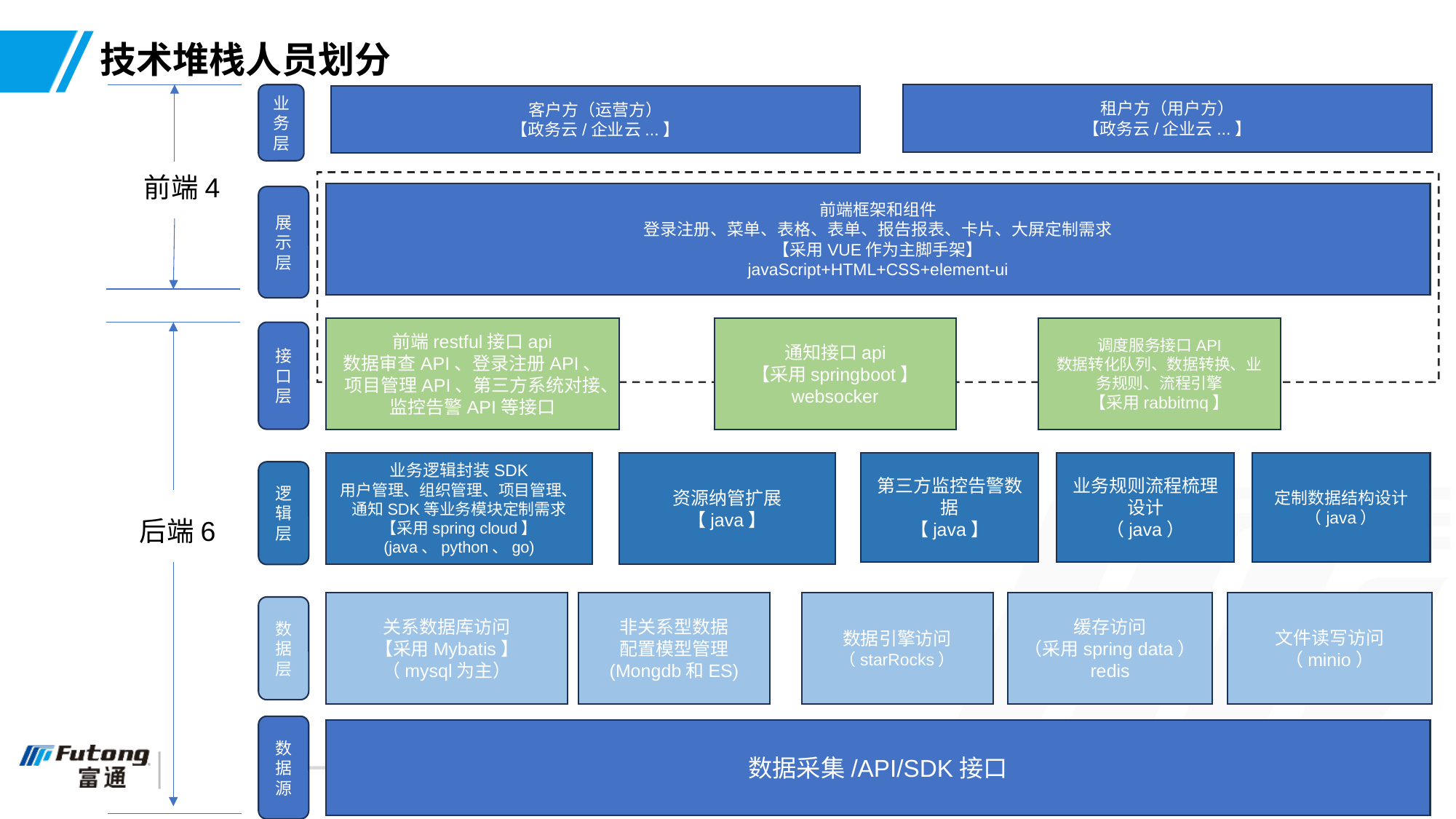

技术堆栈人员划分
租户方（用户方）
【政务云/企业云...】
业务层
客户方（运营方）
【政务云/企业云...】
前端4

前端框架和组件
登录注册、菜单、表格、表单、报告报表、卡片、大屏定制需求
【采用VUE作为主脚手架】
javaScript+HTML+CSS+element-ui
展示层
通知接口api
【采用springboot】
websocker
前端restful接口api
数据审查API、登录注册API、项目管理API、第三方系统对接、监控告警API等接口
调度服务接口API
数据转化队列、数据转换、业务规则、流程引擎
【采用rabbitmq】
接口层
定制数据结构设计
（java）
资源纳管扩展
【java】
第三方监控告警数据
【java】
业务规则流程梳理设计
（java）
业务逻辑封装SDK
用户管理、组织管理、项目管理、通知SDK等业务模块定制需求
【采用spring cloud】
(java、python、go)
逻辑层
后端6
非关系型数据
配置模型管理
(Mongdb和ES)
数据引擎访问
（starRocks）
缓存访问
（采用spring data）
redis
文件读写访问
（minio）
关系数据库访问
【采用Mybatis】
（mysql为主）
数据层
数据源
数据采集/API/SDK接口